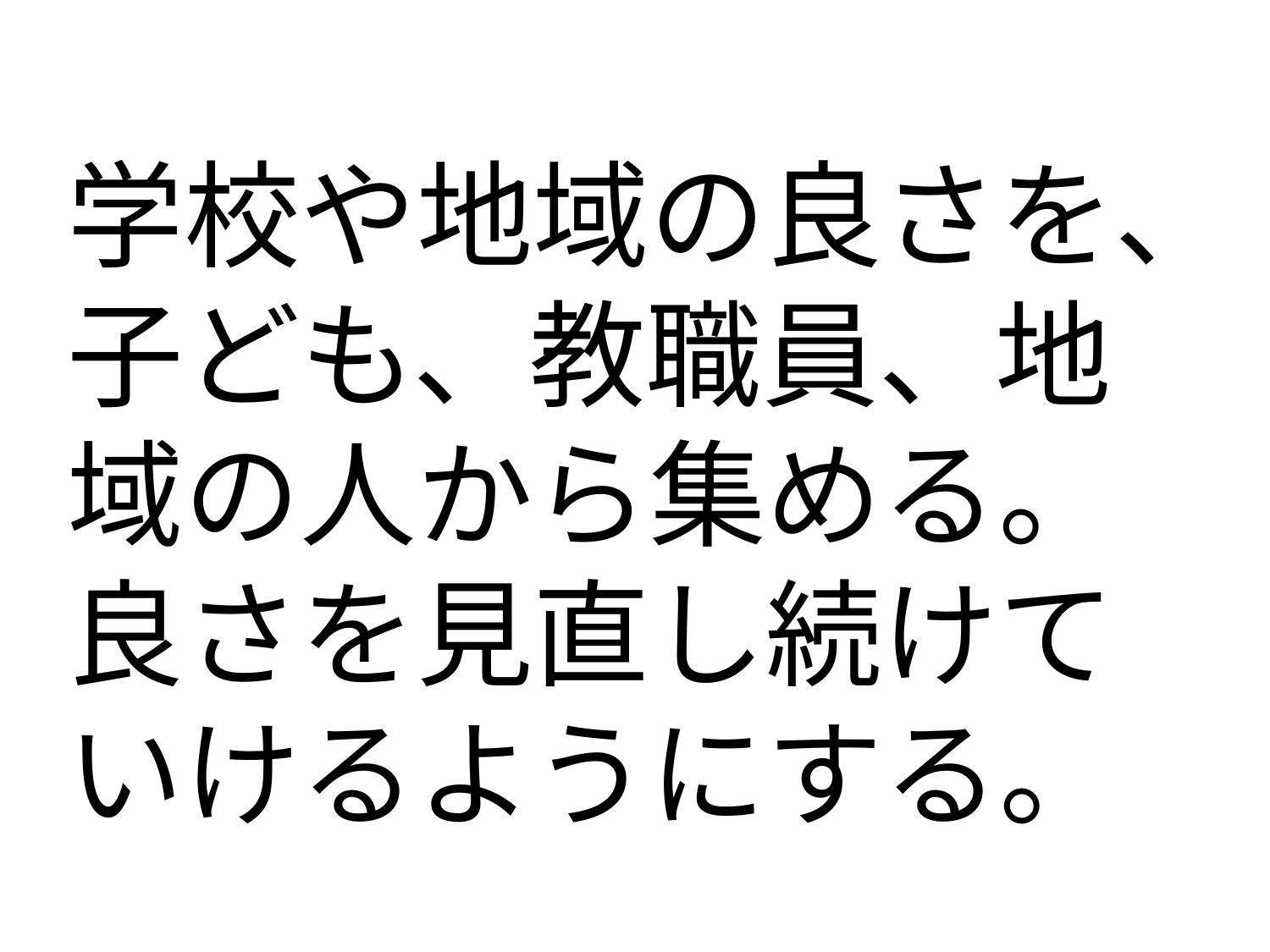

学校や地域の良さを、子ども、教職員、地域の人から集める。
良さを見直し続けていけるようにする。